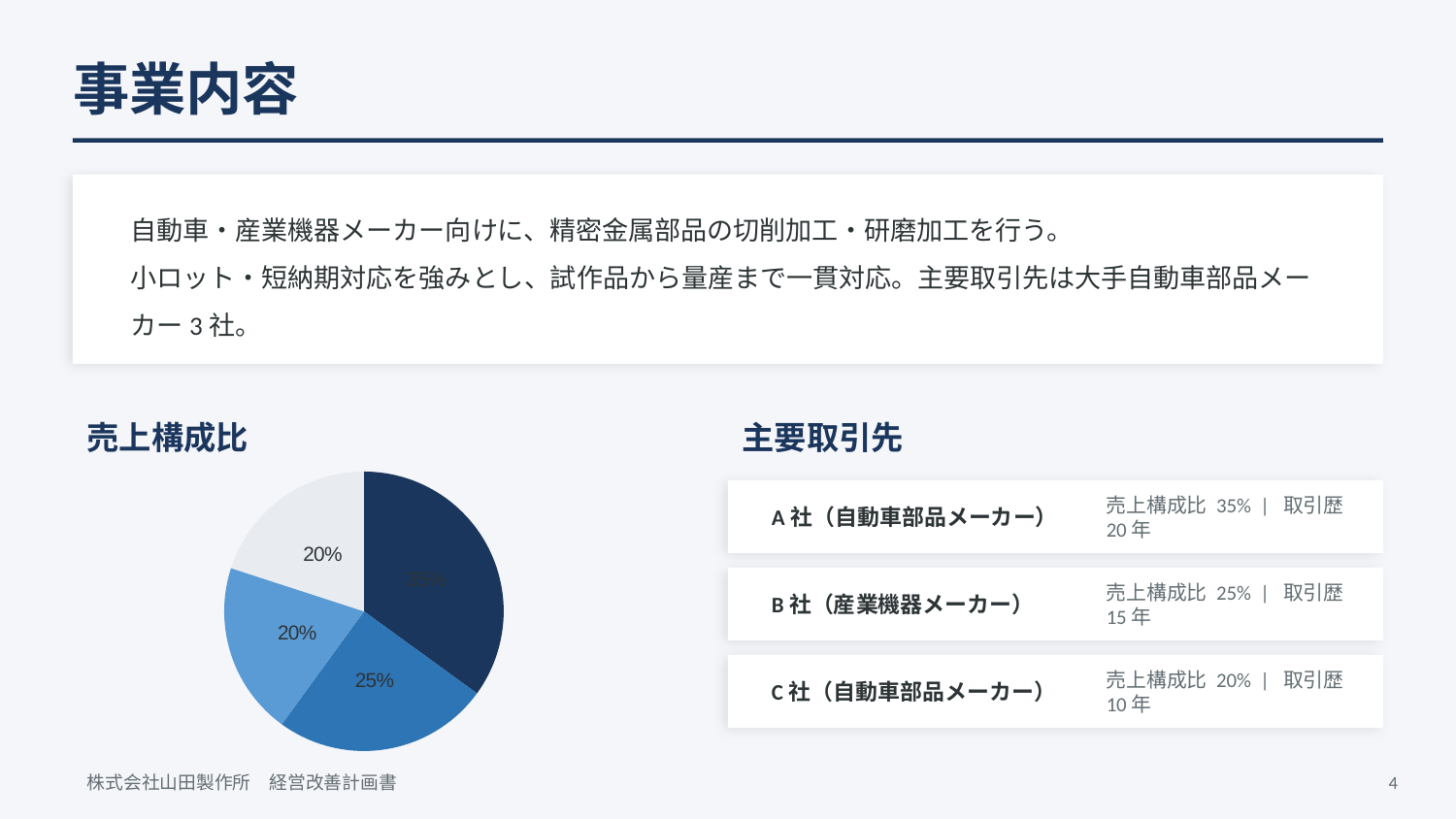

事業内容

自動車・産業機器メーカー向けに、精密金属部品の切削加工・研磨加工を行う。
小ロット・短納期対応を強みとし、試作品から量産まで一貫対応。主要取引先は大手自動車部品メーカー3社。
売上構成比
主要取引先

### Chart

| Category | 売上構成 |
|---|---|
| A社(自動車) | 35.0 |
| B社(産業機器) | 25.0 |
| C社(自動車) | 20.0 |
| その他 | 20.0 |
A社（自動車部品メーカー）
売上構成比 35%  |  取引歴 20年

B社（産業機器メーカー）
売上構成比 25%  |  取引歴 15年

C社（自動車部品メーカー）
売上構成比 20%  |  取引歴 10年
株式会社山田製作所　経営改善計画書
4